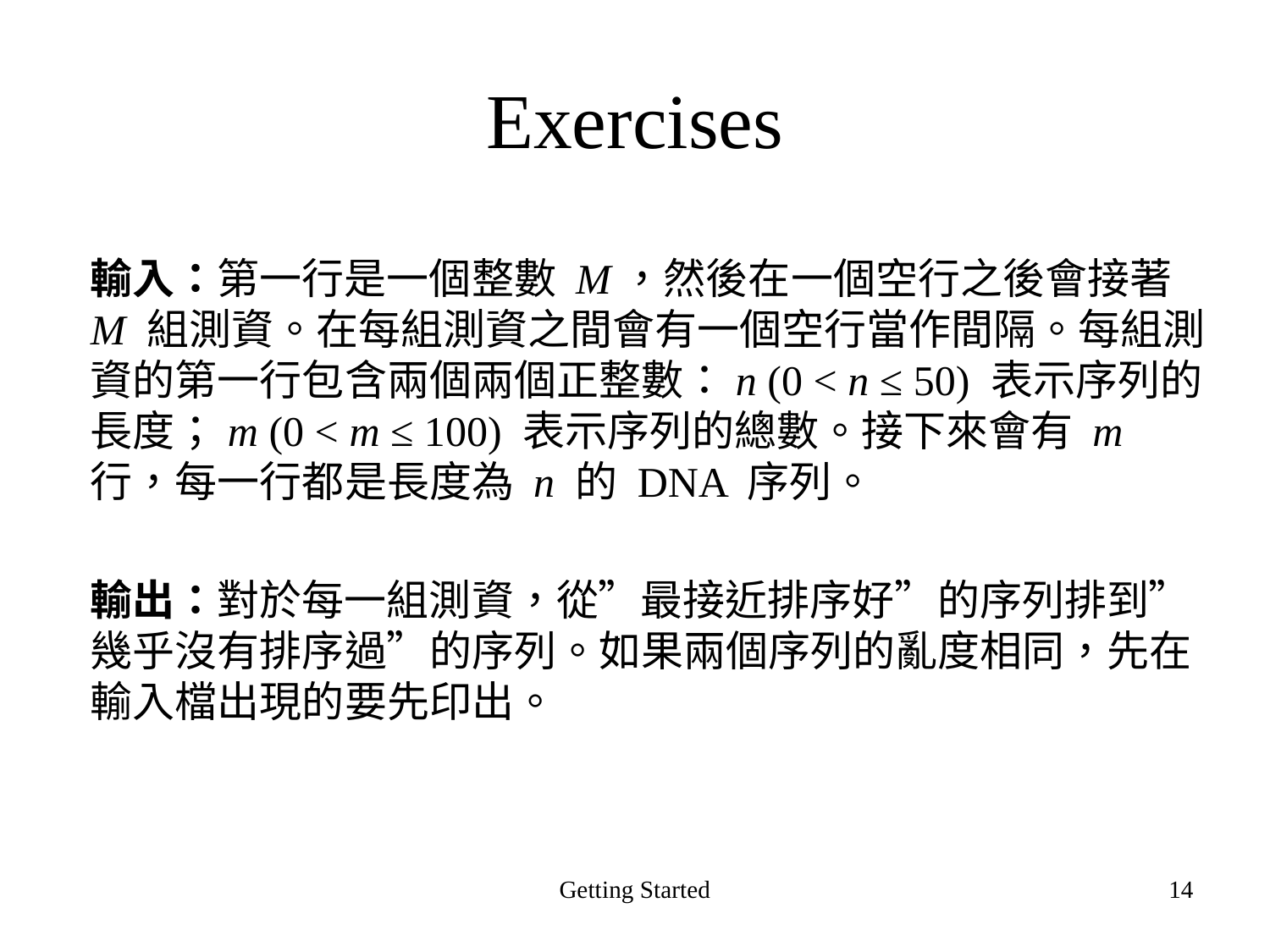

# Exercises

	輸入：第一行是一個整數 M，然後在一個空行之後會接著 M 組測資。在每組測資之間會有一個空行當作間隔。每組測資的第一行包含兩個兩個正整數：n (0 < n ≤ 50) 表示序列的長度；m (0 < m ≤ 100) 表示序列的總數。接下來會有 m 行，每一行都是長度為 n 的 DNA 序列。

	輸出：對於每一組測資，從”最接近排序好”的序列排到”幾乎沒有排序過”的序列。如果兩個序列的亂度相同，先在輸入檔出現的要先印出。
Getting Started
14